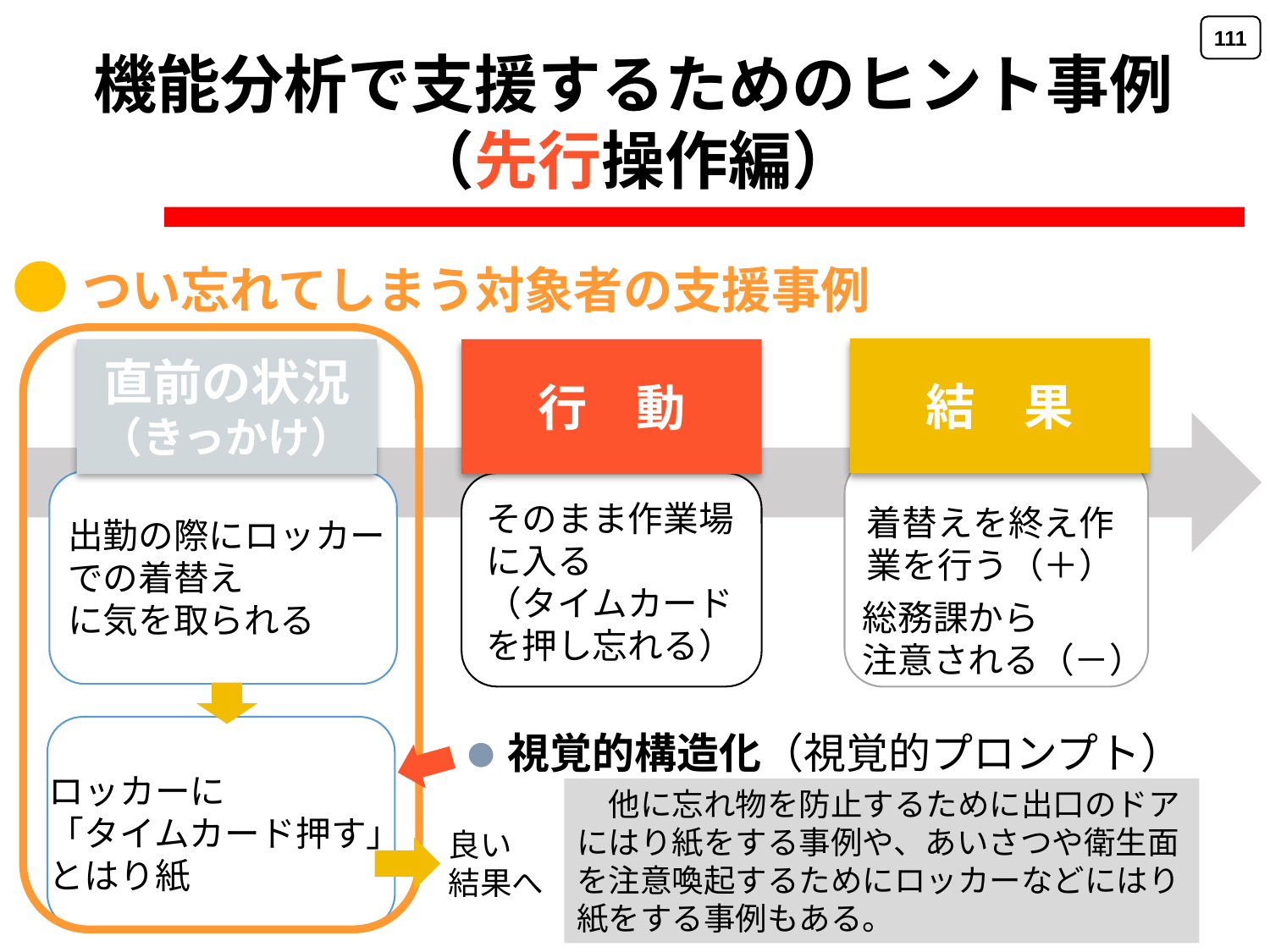

111

機能分析で支援するためのヒント事例（先行操作編）

●つい忘れてしまう対象者の支援事例

結　果
行　動
直前の状況
（きっかけ）

そのまま作業場に入る
（タイムカードを押し忘れる）
着替えを終え作業を行う（＋）
出勤の際にロッカーでの着替え
に気を取られる
総務課から
注意される（－）

●

視覚的構造化（視覚的プロンプト）

ロッカーに
「タイムカード押す」とはり紙
　他に忘れ物を防止するために出口のドアにはり紙をする事例や、あいさつや衛生面を注意喚起するためにロッカーなどにはり紙をする事例もある。
良い
結果へ